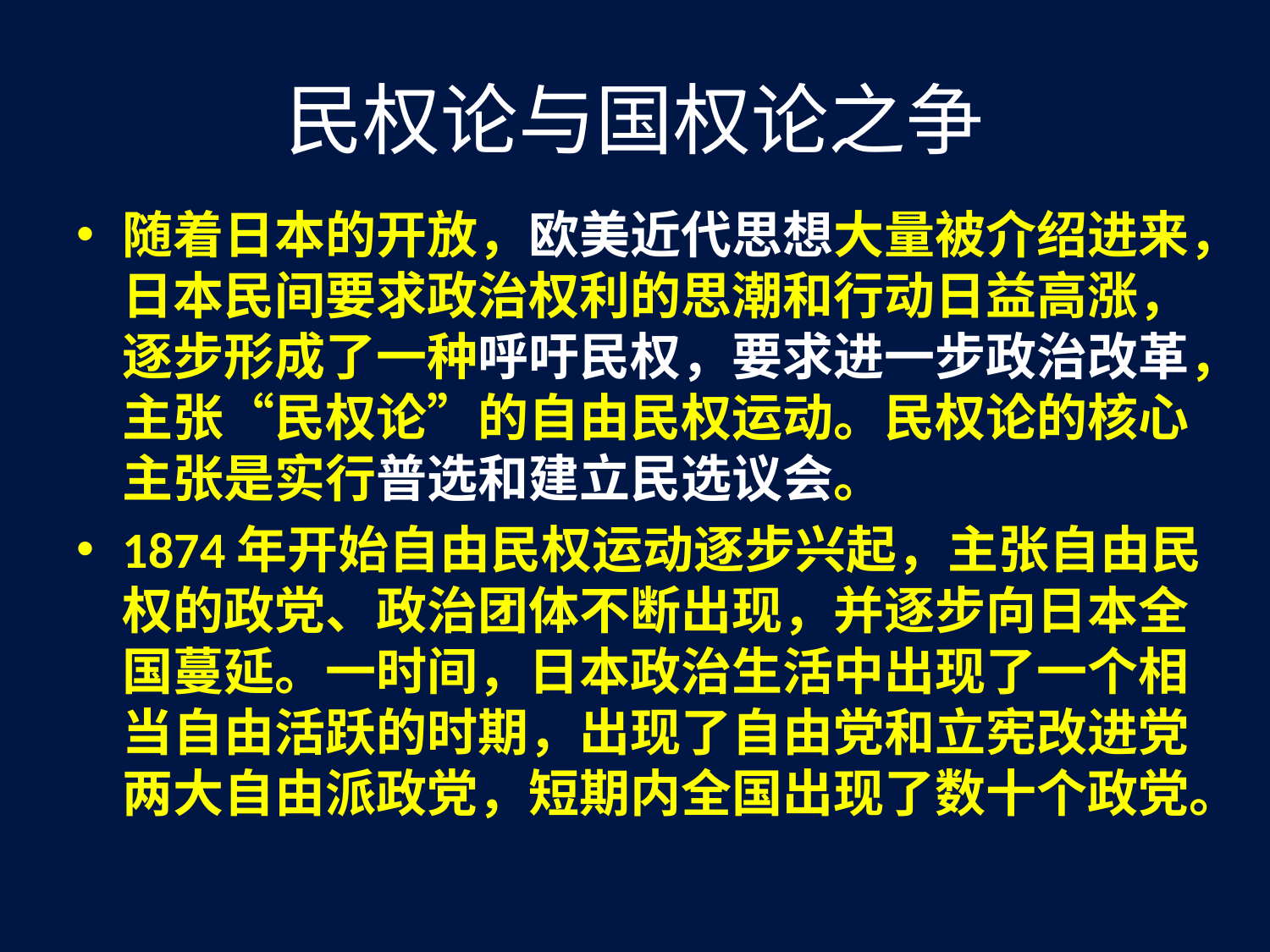

# 民权论与国权论之争
随着日本的开放，欧美近代思想大量被介绍进来，日本民间要求政治权利的思潮和行动日益高涨，逐步形成了一种呼吁民权，要求进一步政治改革，主张“民权论”的自由民权运动。民权论的核心主张是实行普选和建立民选议会。
1874年开始自由民权运动逐步兴起，主张自由民权的政党、政治团体不断出现，并逐步向日本全国蔓延。一时间，日本政治生活中出现了一个相当自由活跃的时期，出现了自由党和立宪改进党两大自由派政党，短期内全国出现了数十个政党。